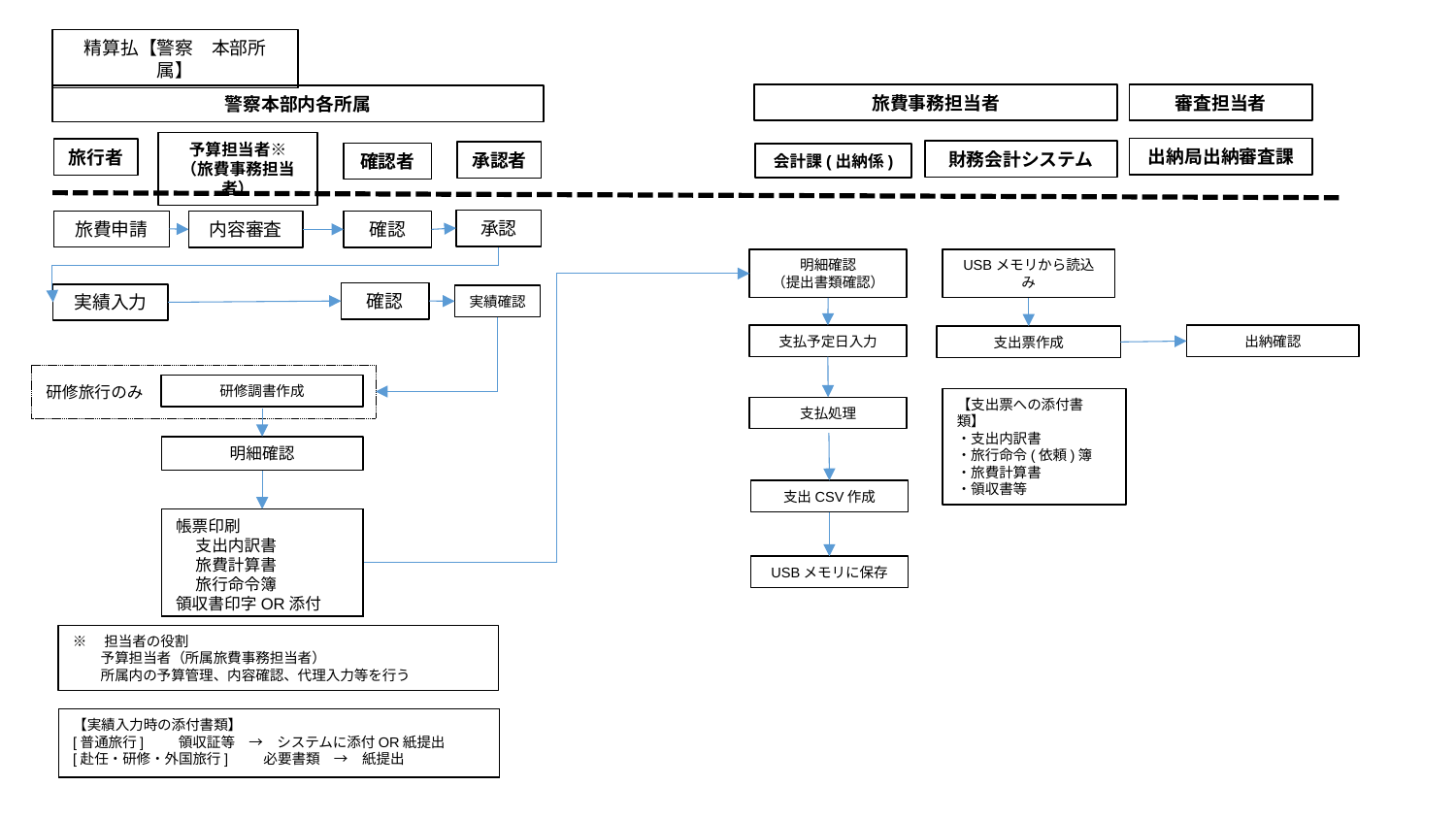

精算払【警察　本部所属】
旅費事務担当者
審査担当者
警察本部内各所属
予算担当者※
（旅費事務担当者）
出納局出納審査課
旅行者
財務会計システム
承認者
確認者
会計課(出納係)

承認
旅費申請
確認
内容審査
明細確認
（提出書類確認）
USBメモリから読込み
確認
実績入力
実績確認
支払予定日入力
出納確認
支出票作成
研修旅行のみ
研修調書作成
【支出票への添付書類】
・支出内訳書
・旅行命令(依頼)簿
・旅費計算書
・領収書等
支払処理
明細確認
支出CSV作成
帳票印刷
　 支出内訳書
　 旅費計算書
　 旅行命令簿
領収書印字OR添付

USBメモリに保存
※　担当者の役割
　　予算担当者（所属旅費事務担当者）
　　所属内の予算管理、内容確認、代理入力等を行う
【実績入力時の添付書類】
[普通旅行]　　 領収証等　→　システムに添付OR紙提出
[赴任・研修・外国旅行] 　　必要書類　→　紙提出